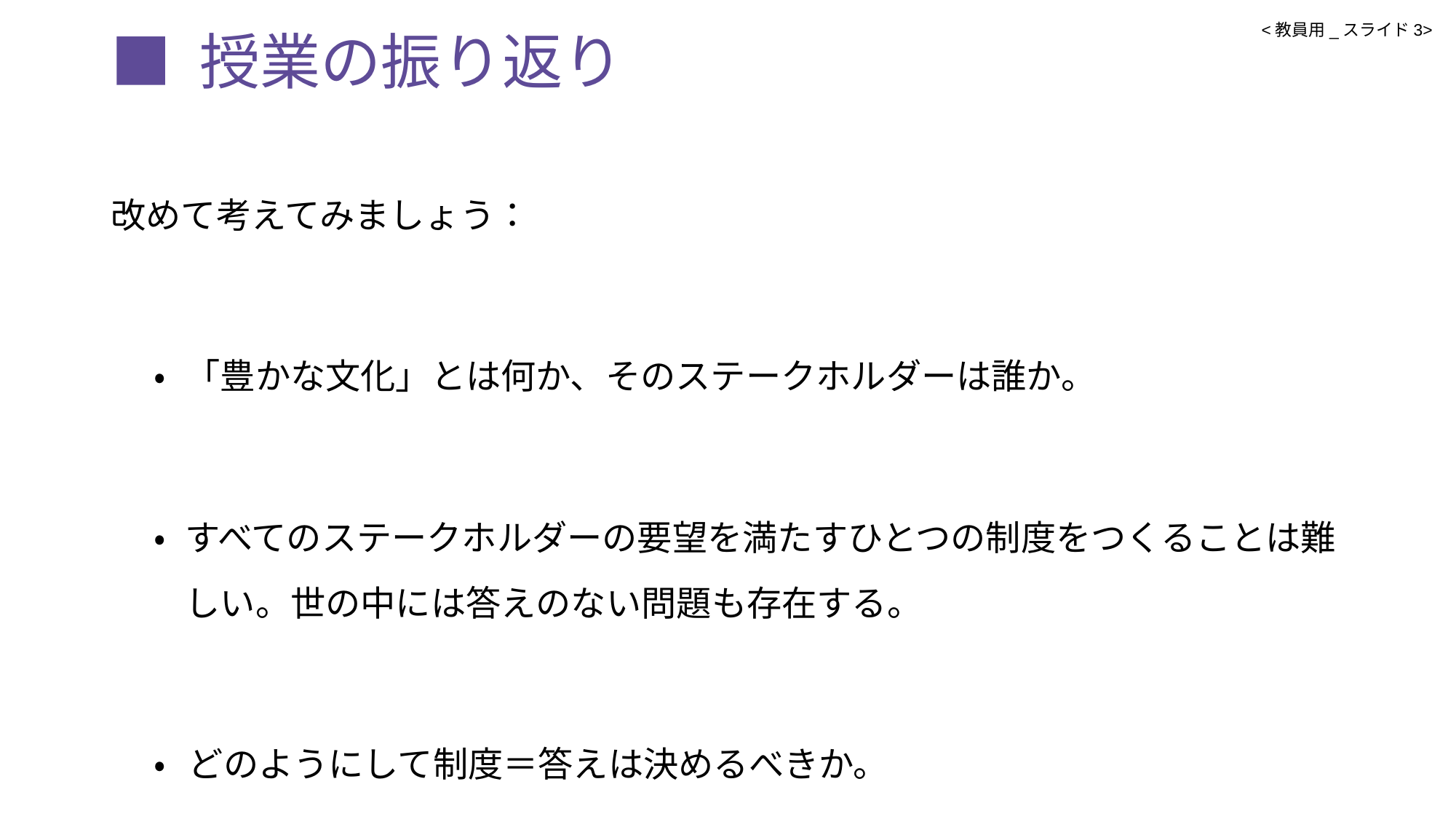

# ■ 授業の振り返り
<教員用_スライド3>
改めて考えてみましょう：

•	「豊かな文化」とは何か、そのステークホルダーは誰か。

•	すべてのステークホルダーの要望を満たすひとつの制度をつくることは難しい。世の中には答えのない問題も存在する。

	• どのようにして制度＝答えは決めるべきか。

	• 文化を豊かにするために、自分が最も良いと思う制度は何か。